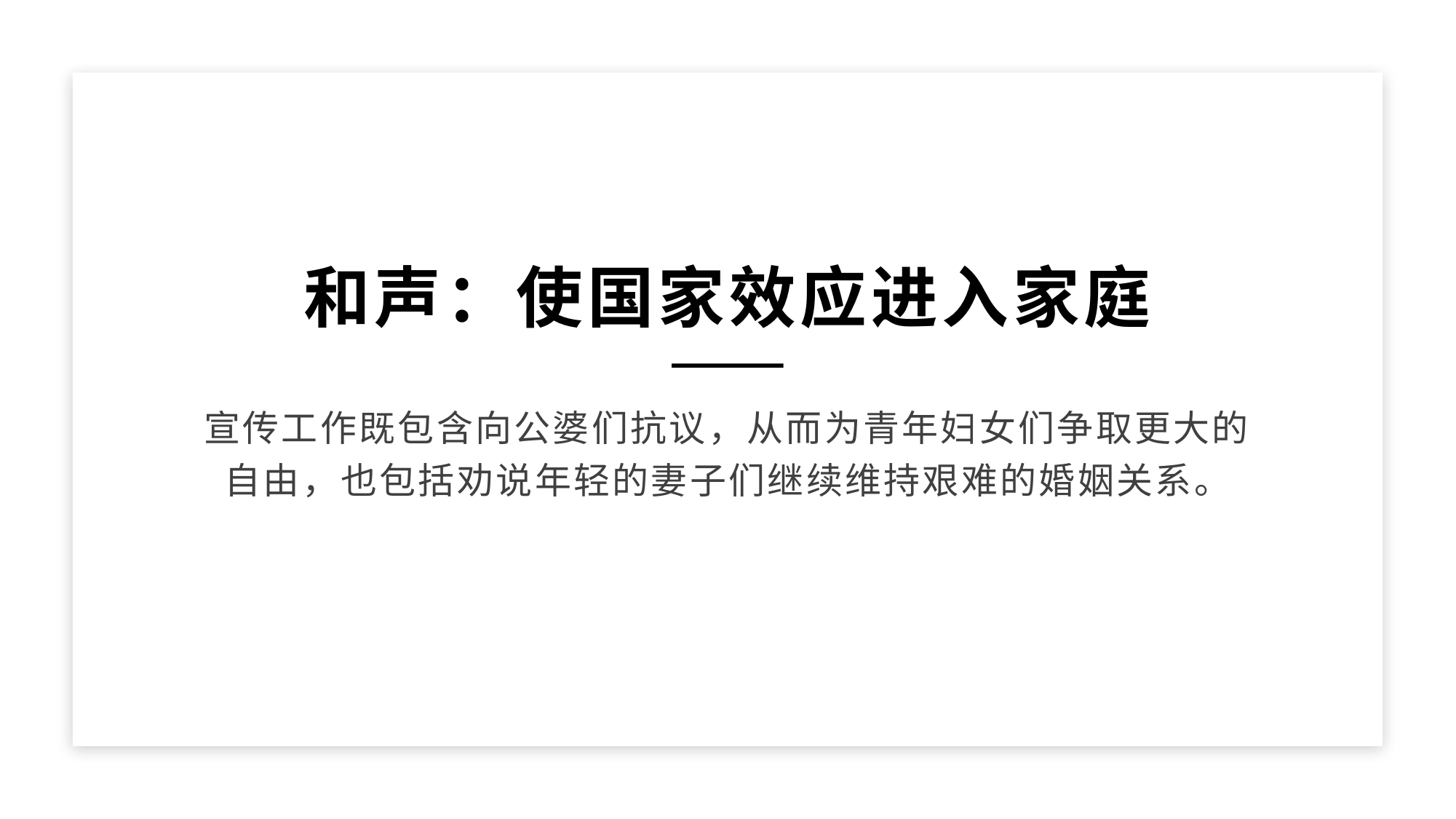

和声：使国家效应进入家庭

宣传工作既包含向公婆们抗议，从而为青年妇女们争取更大的自由，也包括劝说年轻的妻子们继续维持艰难的婚姻关系。